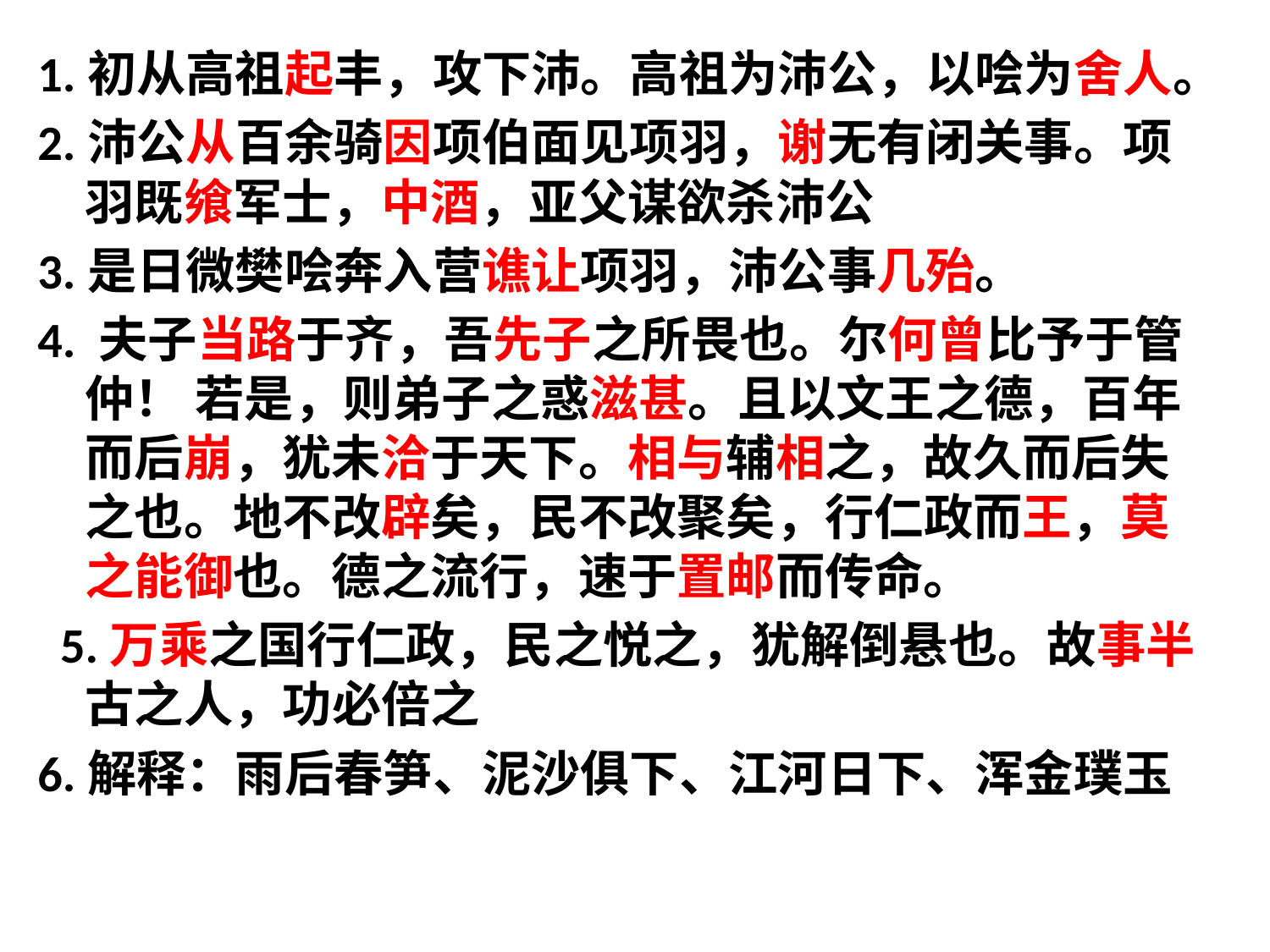

1.初从高祖起丰，攻下沛。高祖为沛公，以哙为舍人。
2.沛公从百余骑因项伯面见项羽，谢无有闭关事。项羽既飨军士，中酒，亚父谋欲杀沛公
3.是日微樊哙奔入营谯让项羽，沛公事几殆。
4. 夫子当路于齐，吾先子之所畏也。尔何曾比予于管仲！ 若是，则弟子之惑滋甚。且以文王之德，百年而后崩，犹未洽于天下。相与辅相之，故久而后失之也。地不改辟矣，民不改聚矣，行仁政而王，莫之能御也。德之流行，速于置邮而传命。
  5.万乘之国行仁政，民之悦之，犹解倒悬也。故事半古之人，功必倍之
6.解释：雨后春笋、泥沙俱下、江河日下、浑金璞玉

#